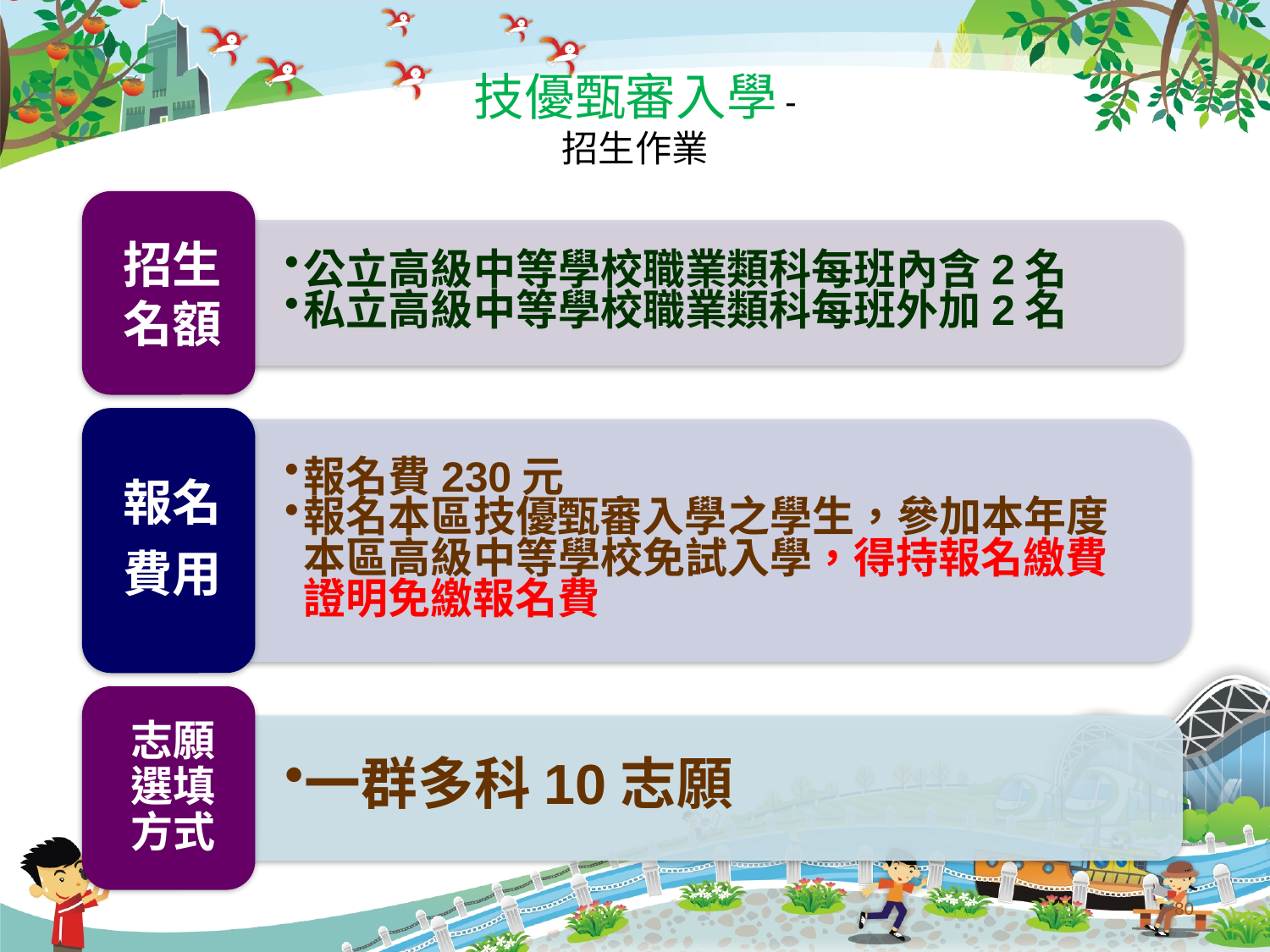

# 技優甄審入學- 招生作業
公立高級中等學校職業類科每班內含2名
私立高級中等學校職業類科每班外加2名
招生
名額
報名費230元
報名本區技優甄審入學之學生，參加本年度本區高級中等學校免試入學，得持報名繳費證明免繳報名費
報名
費用
一群多科10志願
志願選填方式
80